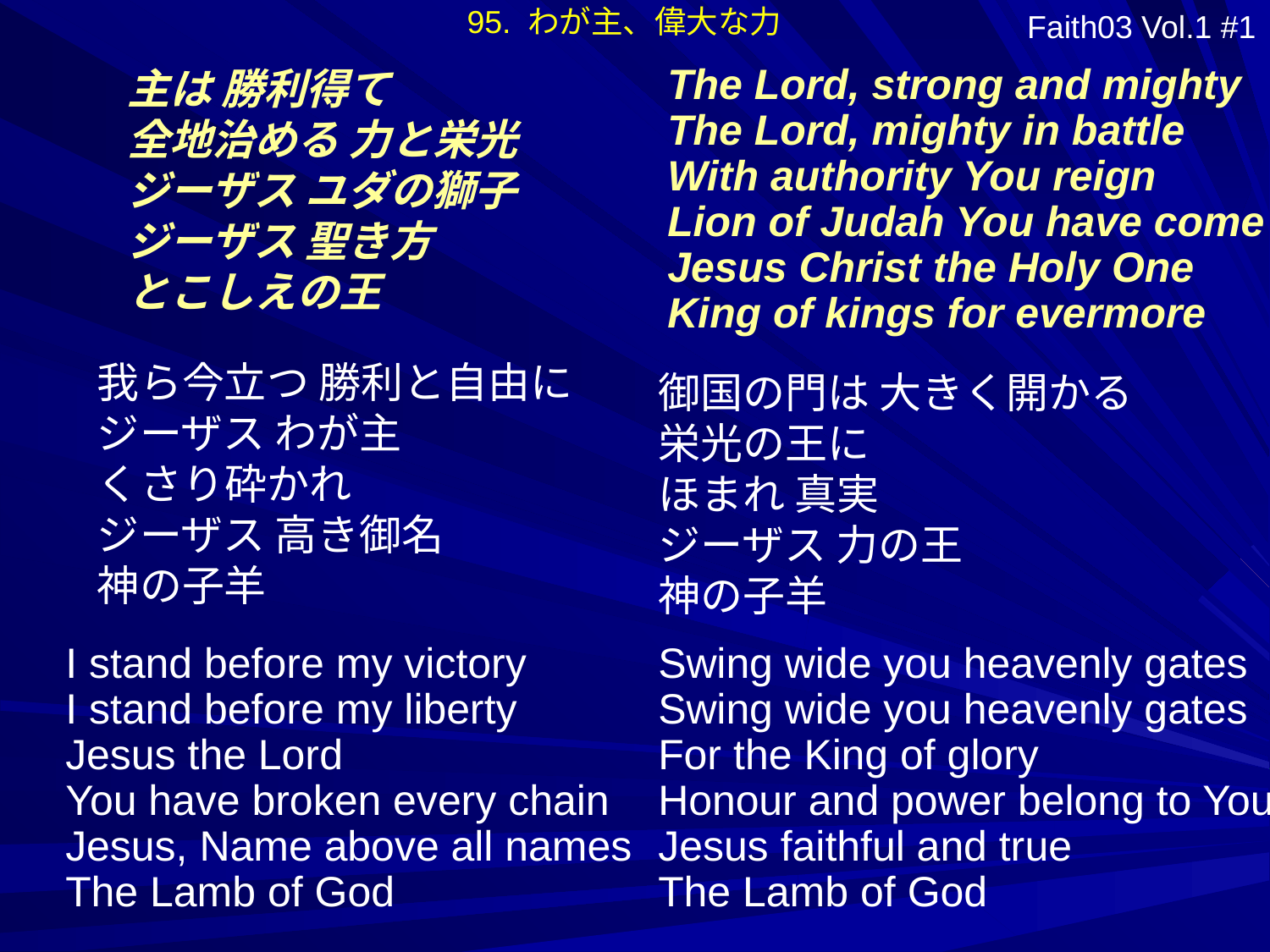

95. わが主、偉大な力
Faith03 Vol.1 #1
主は 勝利得て
全地治める 力と栄光
ジーザス ユダの獅子
ジーザス 聖き方
とこしえの王
The Lord, strong and mighty
The Lord, mighty in battle
With authority You reign
Lion of Judah You have come
Jesus Christ the Holy One
King of kings for evermore
我ら今立つ 勝利と自由に
ジーザス わが主
くさり砕かれ
ジーザス 高き御名
神の子羊

御国の門は 大きく開かる
栄光の王に
ほまれ 真実
ジーザス 力の王
神の子羊
I stand before my victory
I stand before my liberty
Jesus the Lord
You have broken every chain
Jesus, Name above all names
The Lamb of God
Swing wide you heavenly gates
Swing wide you heavenly gates
For the King of glory
Honour and power belong to You
Jesus faithful and true
The Lamb of God